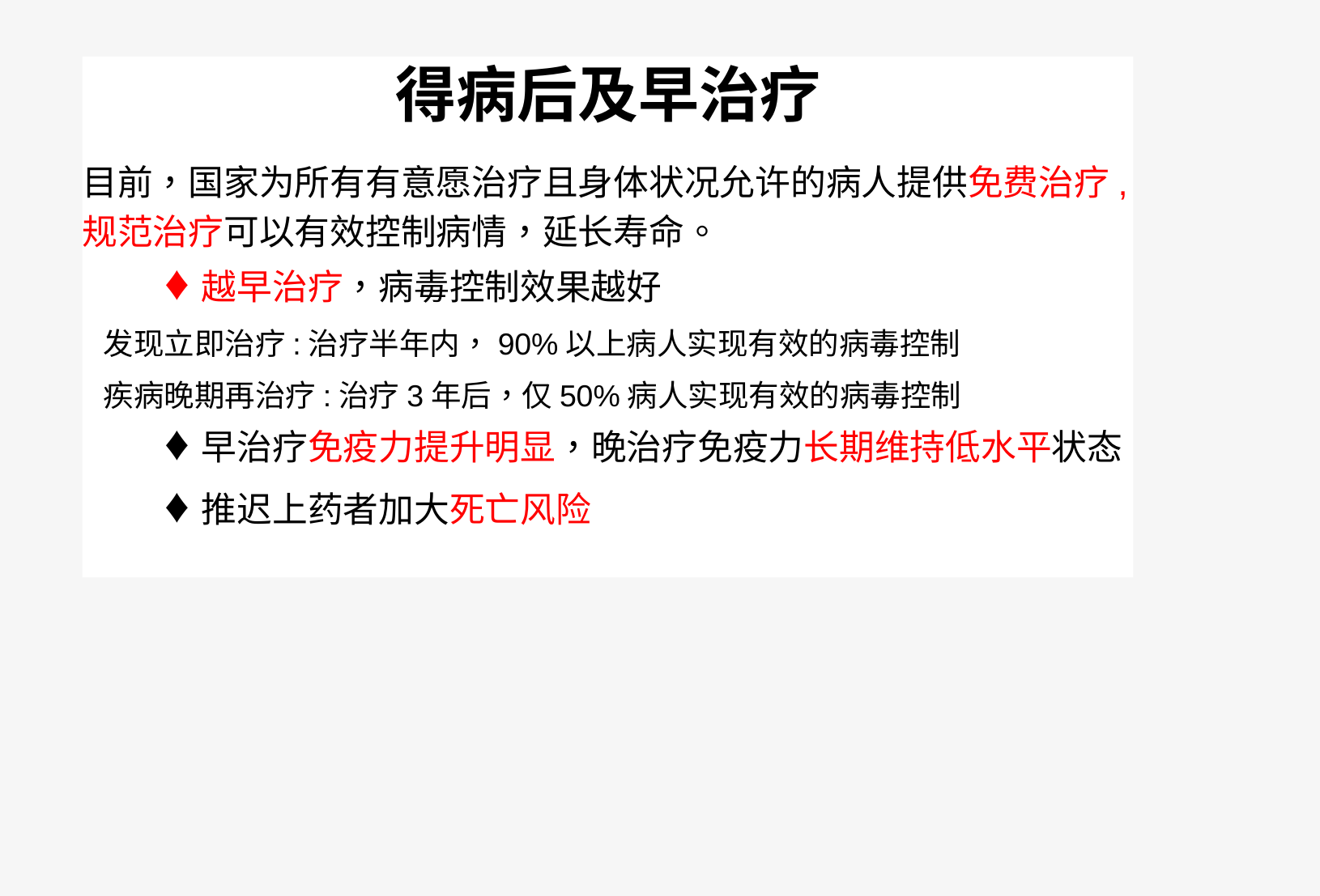

得病后及早治疗
目前，国家为所有有意愿治疗且身体状况允许的病人提供免费治疗, 规范治疗可以有效控制病情，延长寿命。
♦越早治疗，病毒控制效果越好
发现立即治疗:治疗半年内，90%以上病人实现有效的病毒控制
疾病晚期再治疗:治疗3年后，仅50%病人实现有效的病毒控制
♦早治疗免疫力提升明显，晚治疗免疫力长期维持低水平状态
♦推迟上药者加大死亡风险